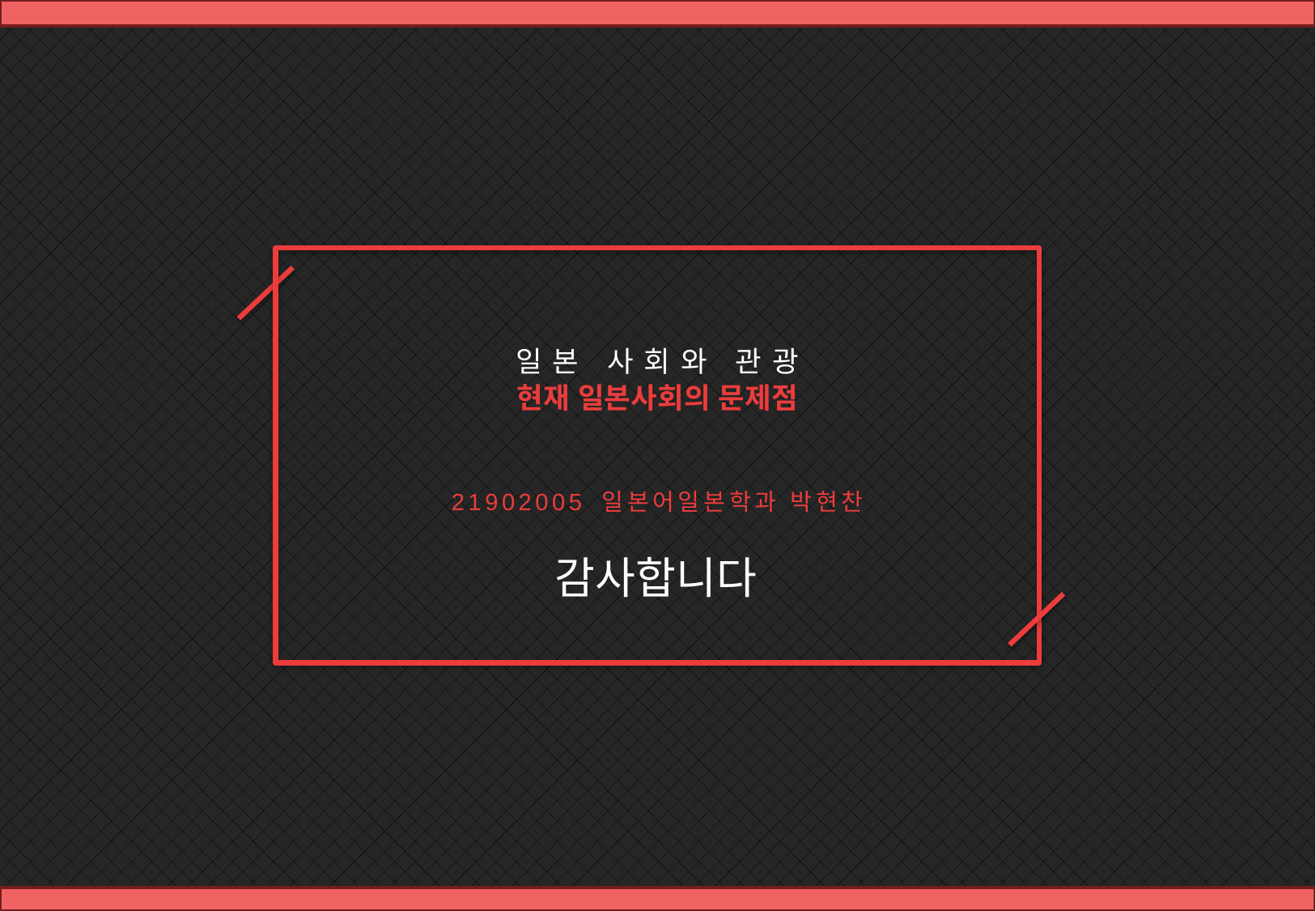

일본 사회와 관광
현재 일본사회의 문제점
21902005 일본어일본학과 박현찬
감사합니다